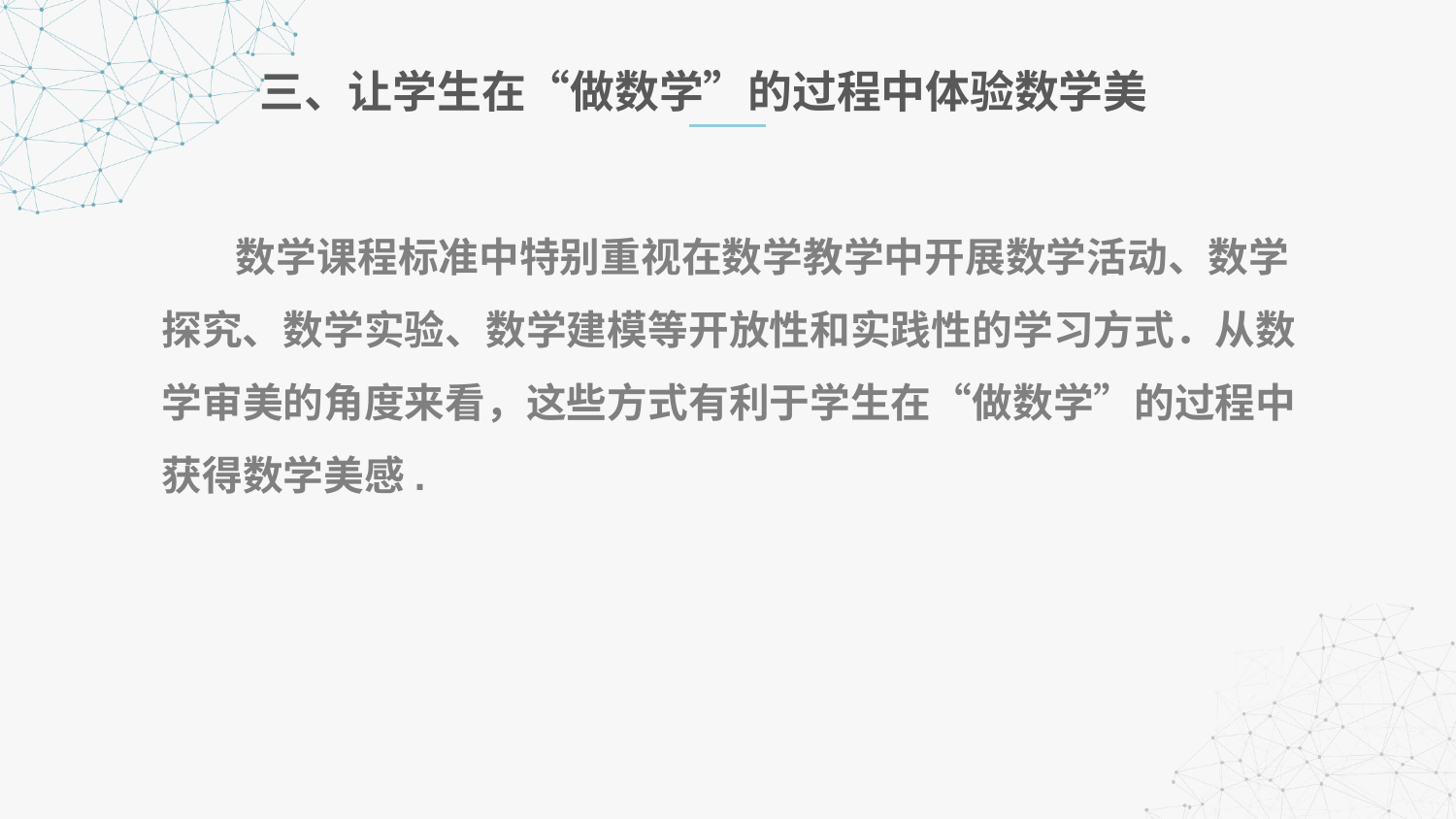

三、让学生在“做数学”的过程中体验数学美

       数学课程标准中特别重视在数学教学中开展数学活动、数学探究、数学实验、数学建模等开放性和实践性的学习方式．从数学审美的角度来看，这些方式有利于学生在“做数学”的过程中获得数学美感.